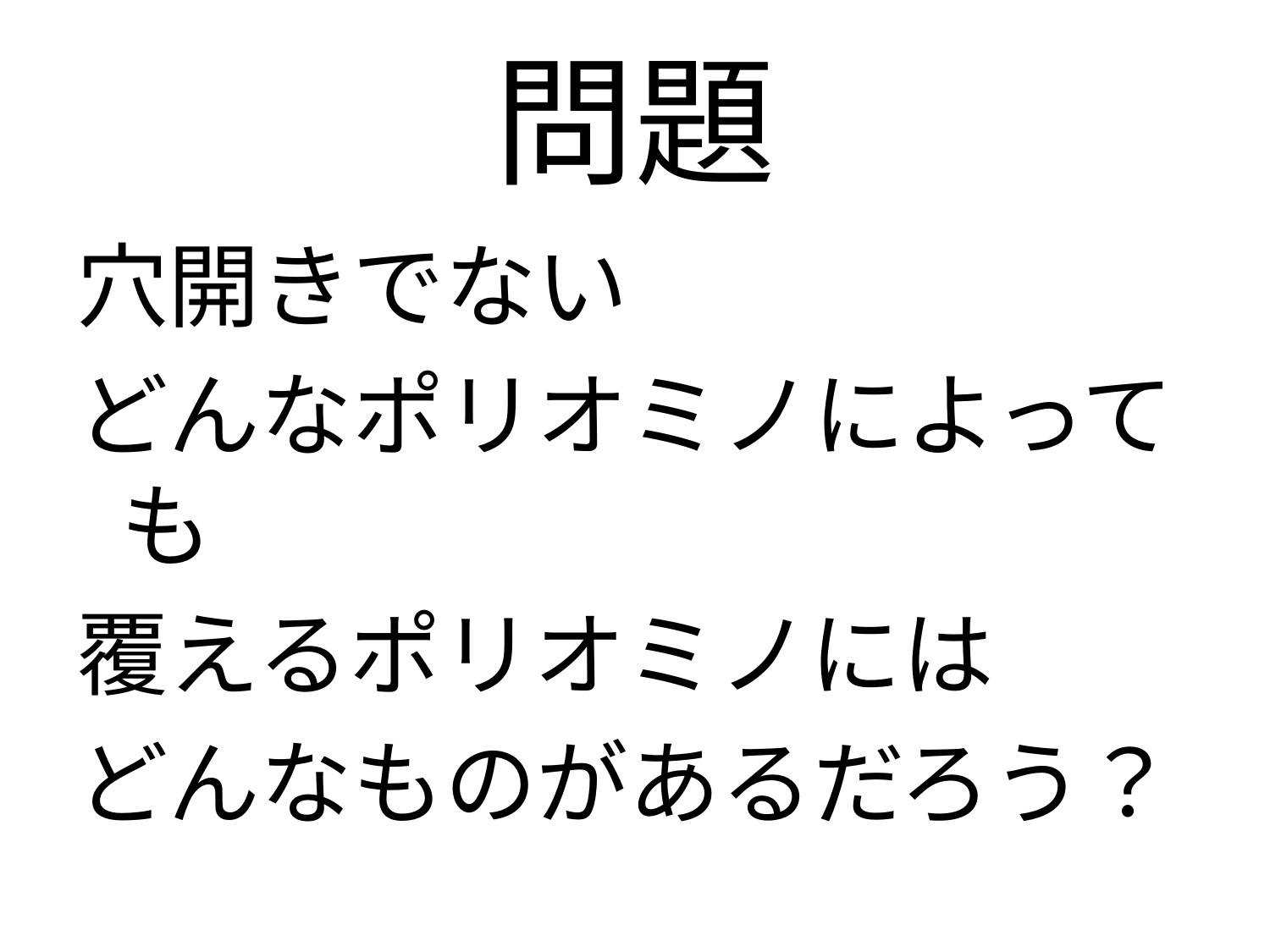

# 問題
穴開きでない
どんなポリオミノによっても
覆えるポリオミノには
どんなものがあるだろう？